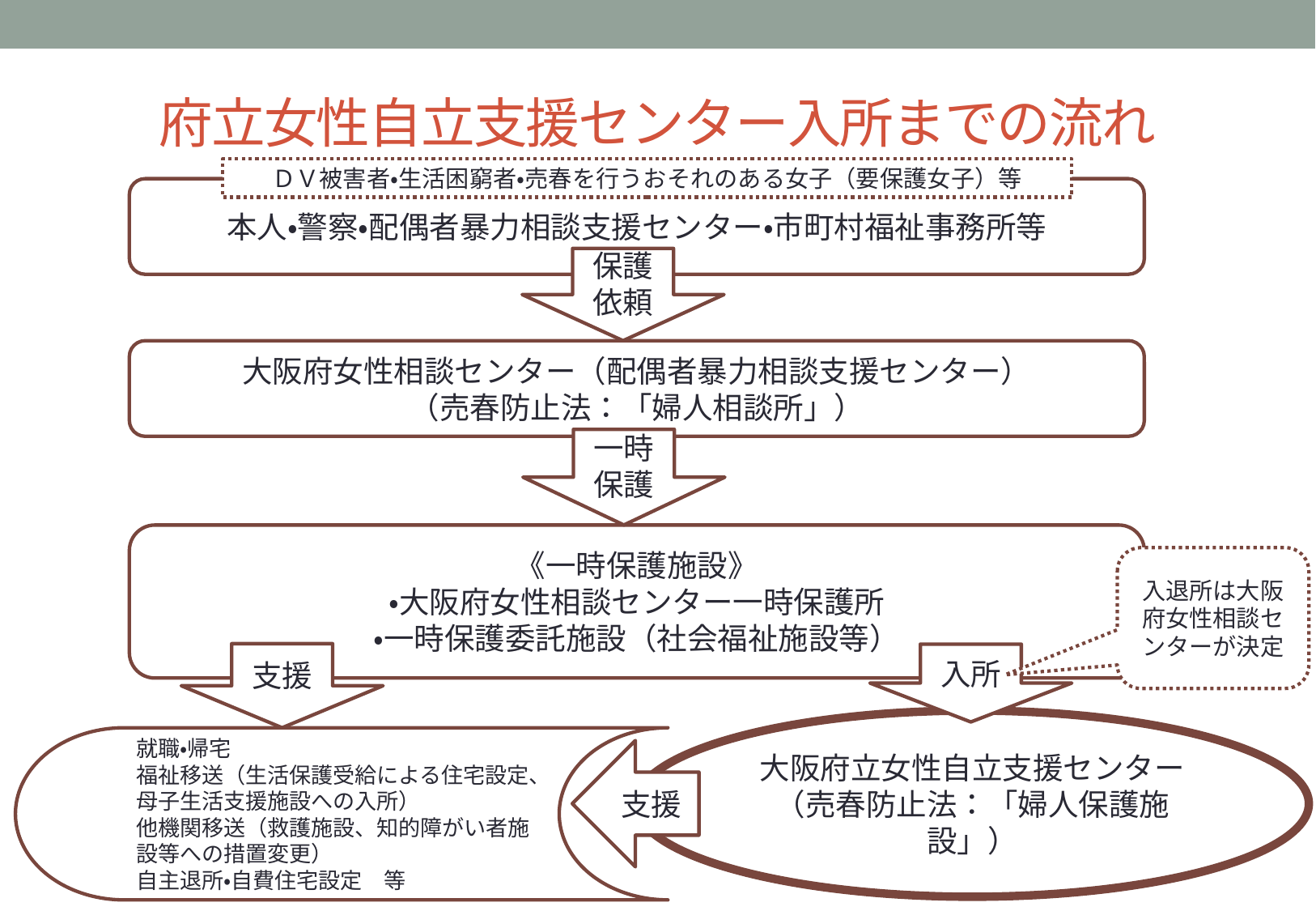

# 府立女性自立支援センター入所までの流れ
ＤＶ被害者・生活困窮者・売春を行うおそれのある女子（要保護女子）等
本人・警察・配偶者暴力相談支援センター・市町村福祉事務所等
保護
依頼
大阪府女性相談センター（配偶者暴力相談支援センター）
（売春防止法：「婦人相談所」）
一時保護
《一時保護施設》
・大阪府女性相談センター一時保護所
・一時保護委託施設（社会福祉施設等）
入退所は大阪府女性相談センターが決定
支援
入所
大阪府立女性自立支援センター
（売春防止法：「婦人保護施設」）
就職・帰宅
福祉移送（生活保護受給による住宅設定、母子生活支援施設への入所）
他機関移送（救護施設、知的障がい者施設等への措置変更）
自主退所・自費住宅設定　等
支援